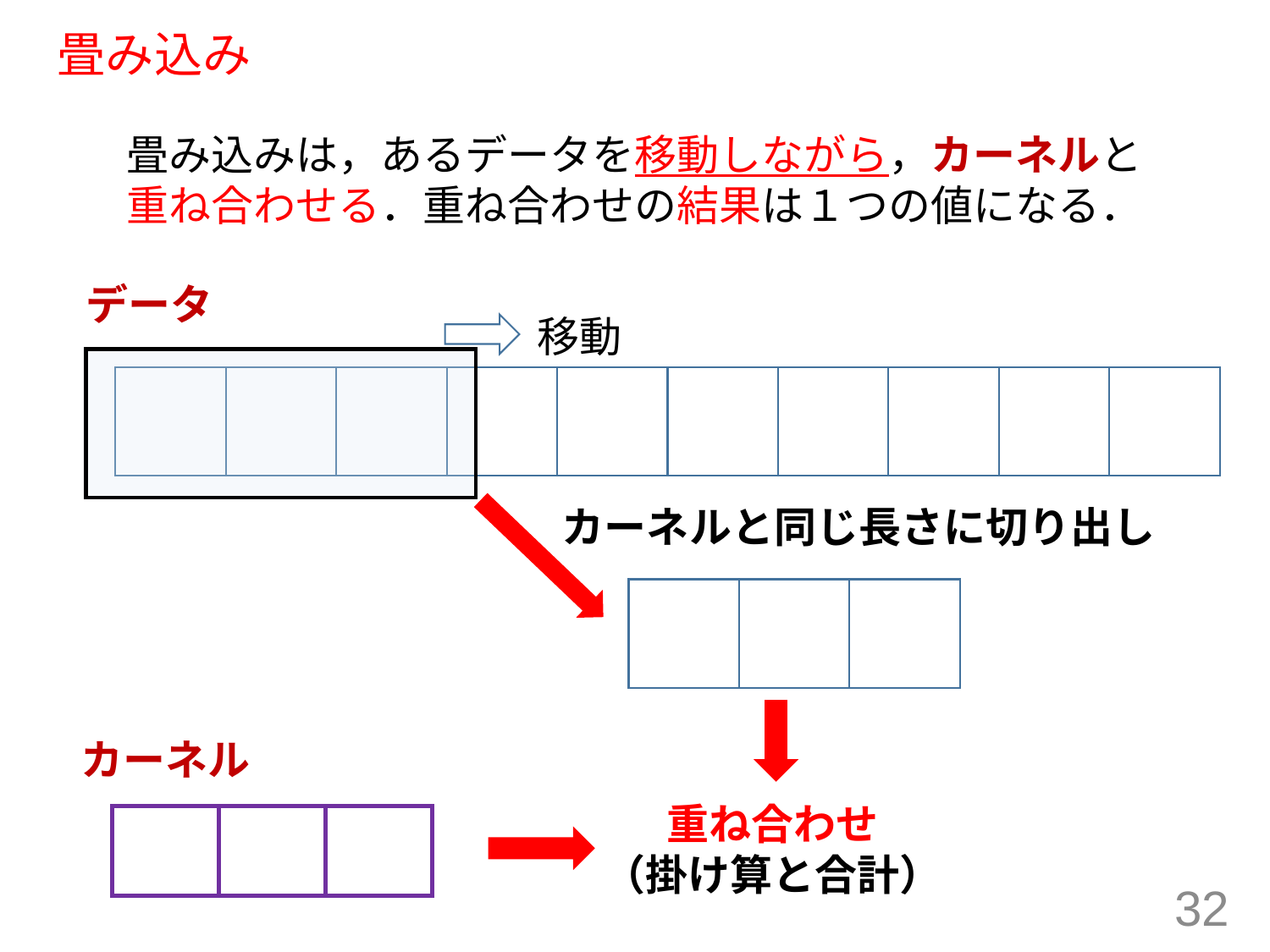

# 畳み込み
畳み込みは，あるデータを移動しながら，カーネルと
重ね合わせる．重ね合わせの結果は１つの値になる．
データ
移動

カーネルと同じ長さに切り出し

カーネル
重ね合わせ
（掛け算と合計）

32